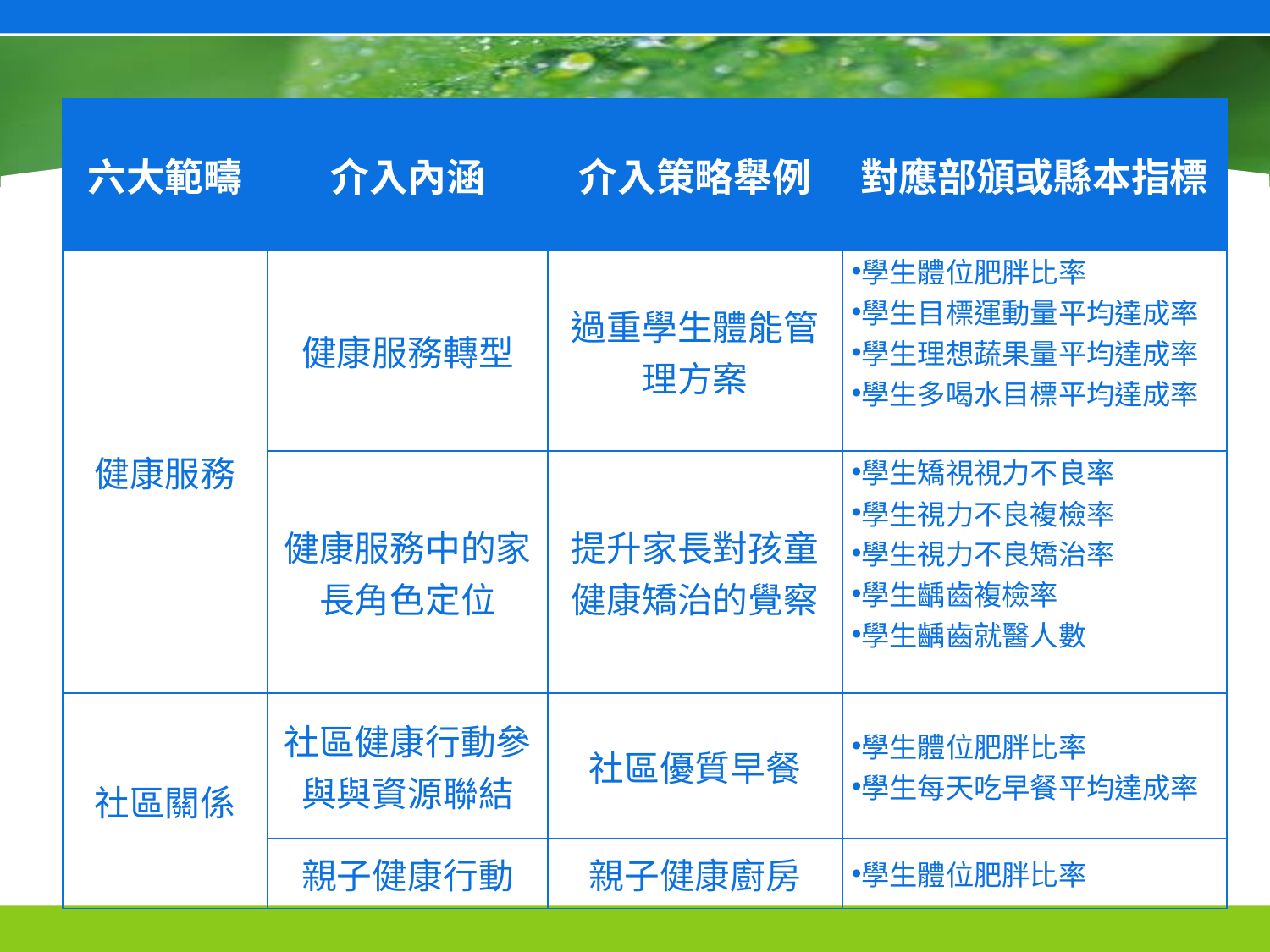

| 六大範疇 | 介入內涵 | 介入策略舉例 | 對應部頒或縣本指標 |
| --- | --- | --- | --- |
| 健康服務 | 健康服務轉型 | 過重學生體能管理方案 | 學生體位肥胖比率 學生目標運動量平均達成率 學生理想蔬果量平均達成率 學生多喝水目標平均達成率 |
|  | 健康服務中的家長角色定位 | 提升家長對孩童健康矯治的覺察 | 學生矯視視力不良率 學生視力不良複檢率 學生視力不良矯治率 學生齲齒複檢率 學生齲齒就醫人數 |
| 社區關係 | 社區健康行動參與與資源聯結 | 社區優質早餐 | 學生體位肥胖比率 學生每天吃早餐平均達成率 |
|  | 親子健康行動 | 親子健康廚房 | 學生體位肥胖比率 |